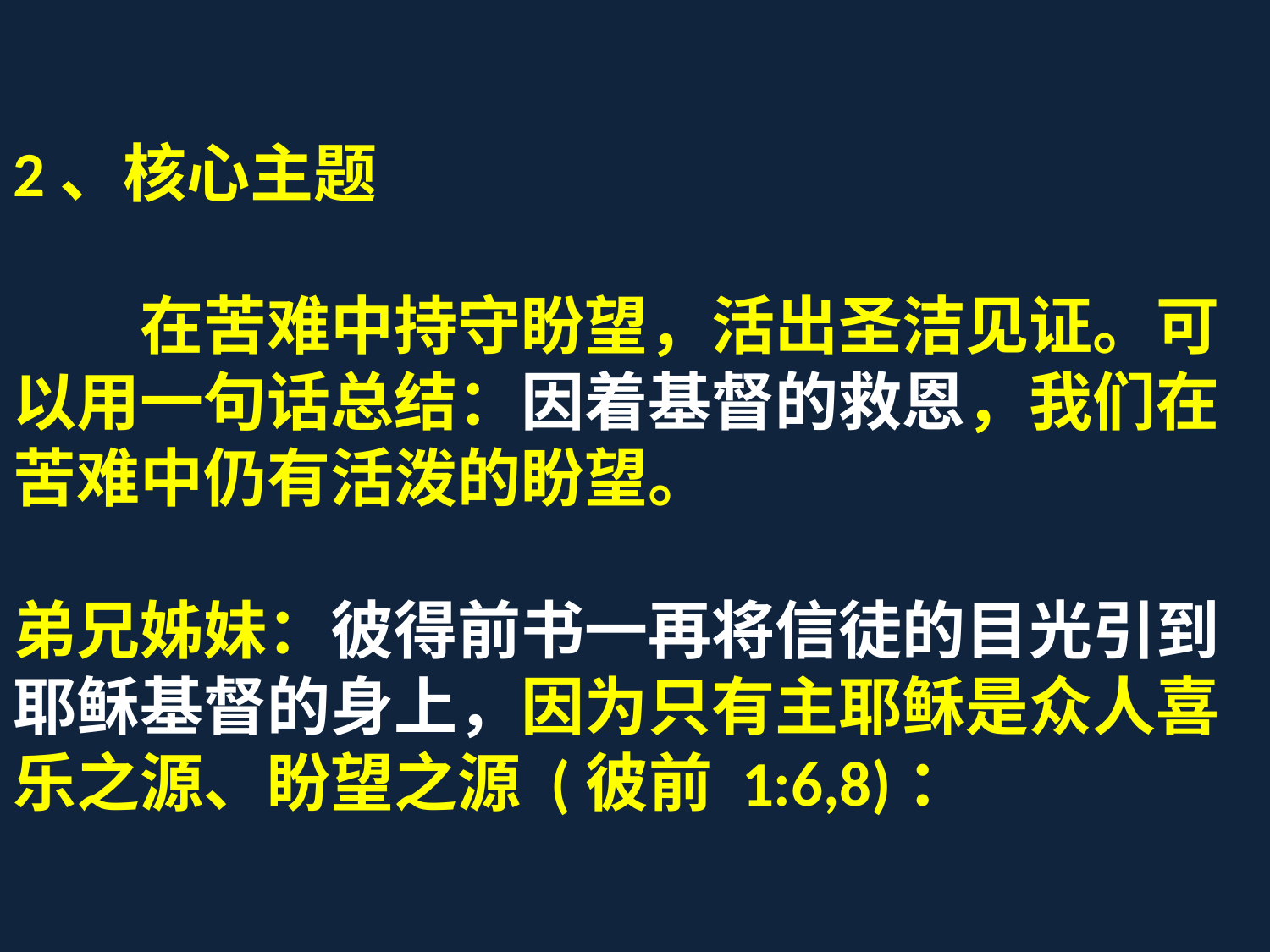

2、核心主题

 	在苦难中持守盼望，活出圣洁见证。可以用一句话总结：因着基督的救恩，我们在苦难中仍有活泼的盼望。

弟兄姊妹：彼得前书一再将信徒的目光引到耶稣基督的身上，因为只有主耶稣是众人喜乐之源、盼望之源 (彼前 1:6,8)：